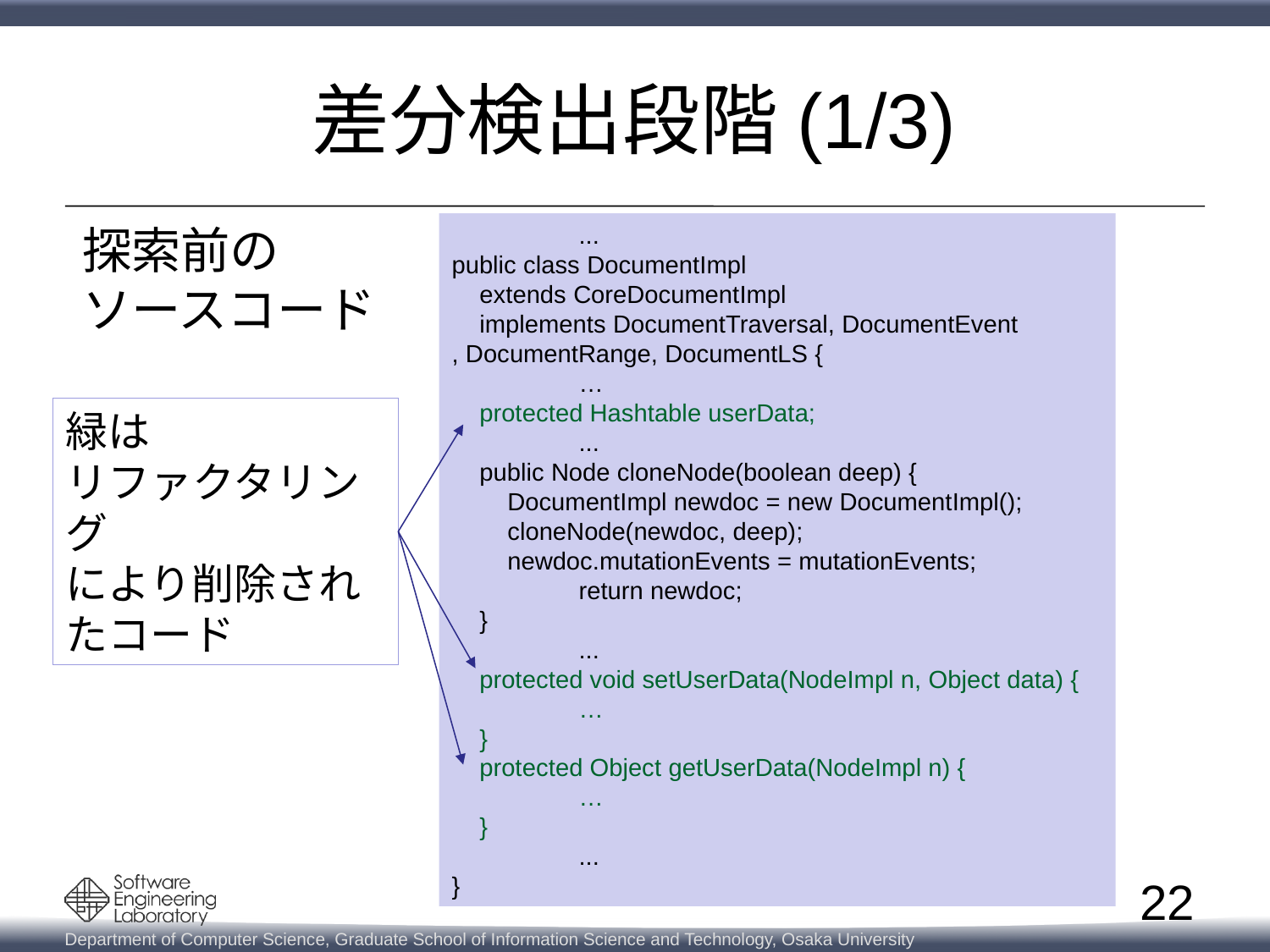

# 差分検出段階(1/3)
探索前の
ソースコード
	...
public class DocumentImpl
    extends CoreDocumentImpl
    implements DocumentTraversal, DocumentEvent
, DocumentRange, DocumentLS {
	…
    protected Hashtable userData;
 	...
    public Node cloneNode(boolean deep) {
        DocumentImpl newdoc = new DocumentImpl();
        cloneNode(newdoc, deep);
        newdoc.mutationEvents = mutationEvents;
    	return newdoc;
    }
	...
    protected void setUserData(NodeImpl n, Object data) {
	…
    }
    protected Object getUserData(NodeImpl n) {
	…
    }
	...
}
緑は
リファクタリング
により削除されたコード
22